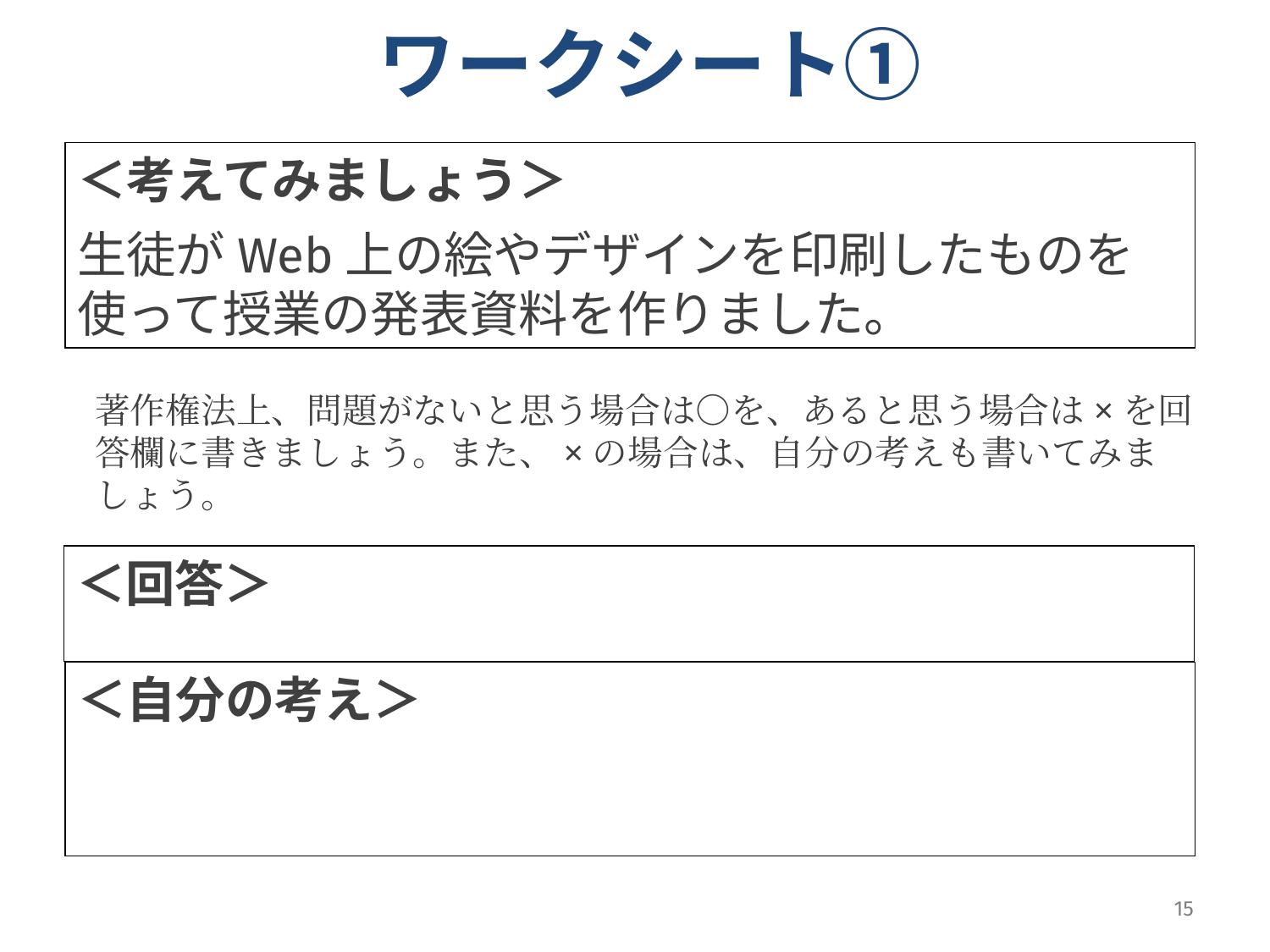

ワークシート①
＜考えてみましょう＞
生徒がWeb上の絵やデザインを印刷したものを使って授業の発表資料を作りました。
著作権法上、問題がないと思う場合は○を、あると思う場合は×を回答欄に書きましょう。また、×の場合は、自分の考えも書いてみましょう。
＜回答＞
＜自分の考え＞
15